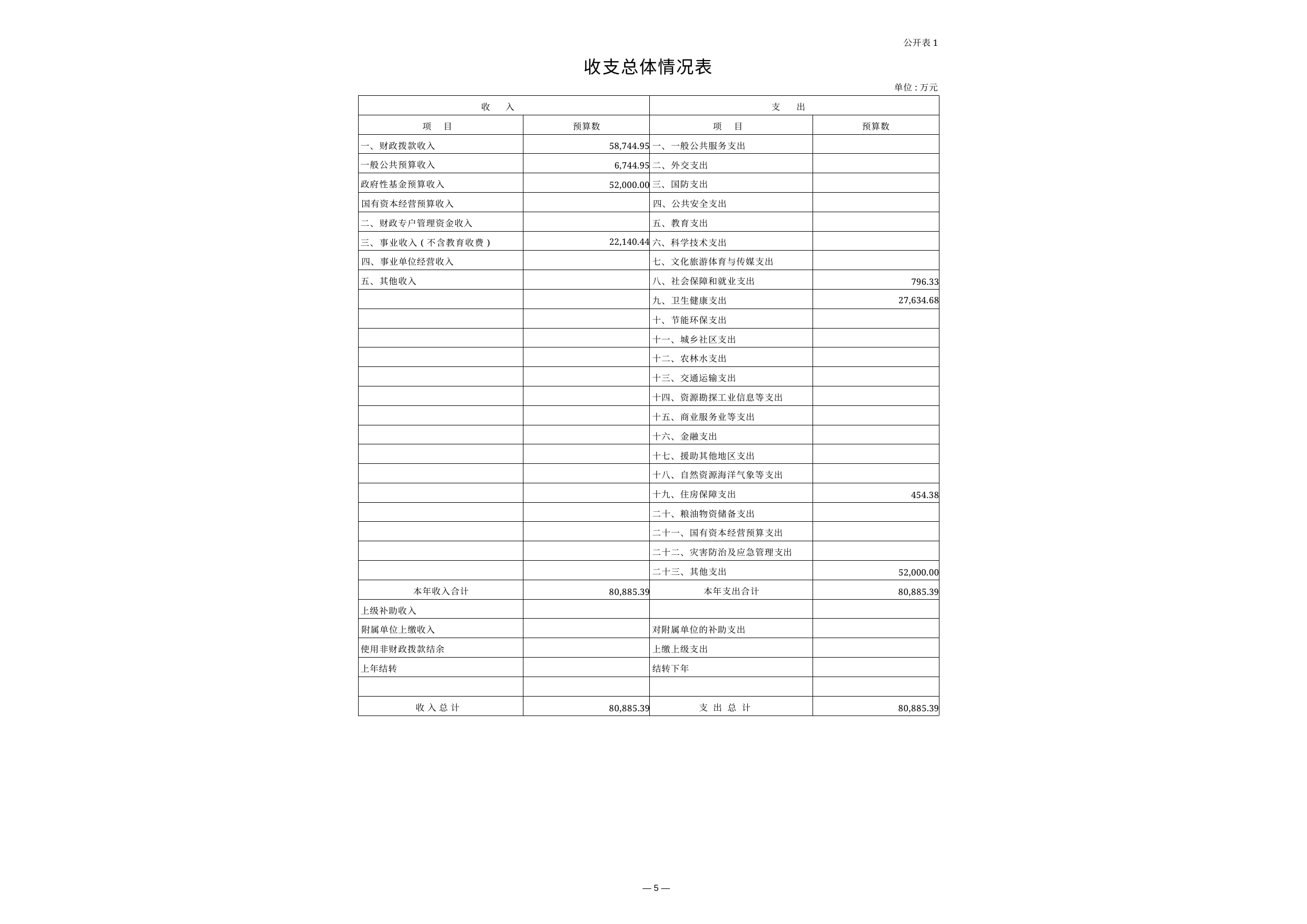

公开表1
收支总体情况表

单位:万元
| 收 入 |  | 支 出 |  |
| --- | --- | --- | --- |
| 项 目 | 预算数 | 项 目 | 预算数 |
| 一、财政拨款收入 | 58,744.95 | 一、一般公共服务支出 |  |
| 一般公共预算收入 | 6,744.95 | 二、外交支出 |  |
| 政府性基金预算收入 | 52,000.00 | 三、国防支出 |  |
| 国有资本经营预算收入 |  | 四、公共安全支出 |  |
| 二、财政专户管理资金收入 |  | 五、教育支出 |  |
| 三、事业收入(不含教育收费) | 22,140.44 | 六、科学技术支出 |  |
| 四、事业单位经营收入 |  | 七、文化旅游体育与传媒支出 |  |
| 五、其他收入 |  | 八、社会保障和就业支出 | 796.33 |
|  |  | 九、卫生健康支出 | 27,634.68 |
|  |  | 十、节能环保支出 |  |
|  |  | 十一、城乡社区支出 |  |
|  |  | 十二、农林水支出 |  |
|  |  | 十三、交通运输支出 |  |
|  |  | 十四、资源勘探工业信息等支出 |  |
|  |  | 十五、商业服务业等支出 |  |
|  |  | 十六、金融支出 |  |
|  |  | 十七、援助其他地区支出 |  |
|  |  | 十八、自然资源海洋气象等支出 |  |
|  |  | 十九、住房保障支出 | 454.38 |
|  |  | 二十、粮油物资储备支出 |  |
|  |  | 二十一、国有资本经营预算支出 |  |
|  |  | 二十二、灾害防治及应急管理支出 |  |
|  |  | 二十三、其他支出 | 52,000.00 |
| 本年收入合计 | 80,885.39 | 本年支出合计 | 80,885.39 |
| 上级补助收入 |  |  |  |
| 附属单位上缴收入 |  | 对附属单位的补助支出 |  |
| 使用非财政拨款结余 |  | 上缴上级支出 |  |
| 上年结转 |  | 结转下年 |  |
|  |  |  |  |
| 收 入 总 计 | 80,885.39 | 支 出 总 计 | 80,885.39 |

— 5 —